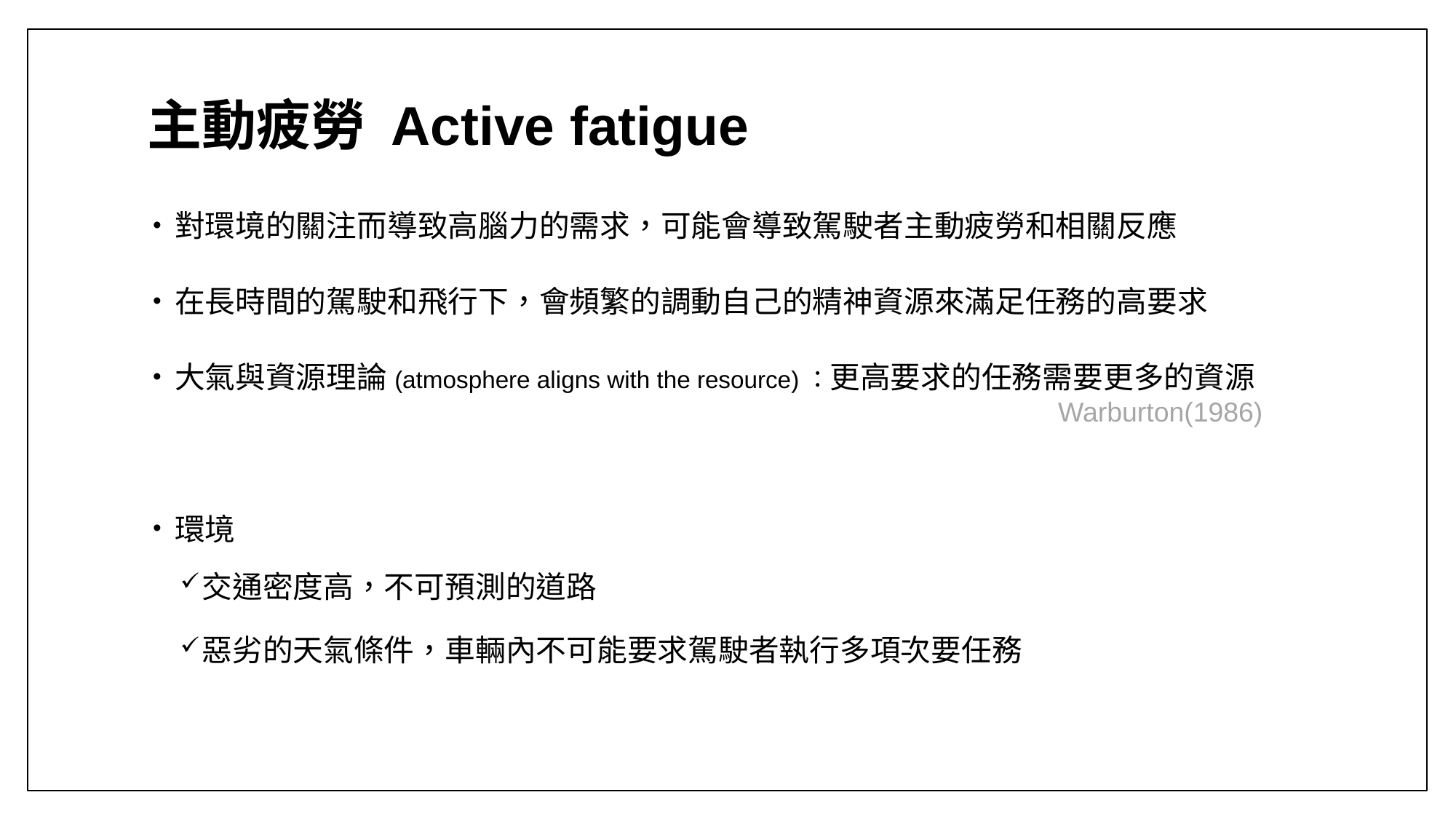

# 主動疲勞 Active fatigue
對環境的關注而導致高腦力的需求，可能會導致駕駛者主動疲勞和相關反應
在長時間的駕駛和飛行下，會頻繁的調動自己的精神資源來滿足任務的高要求
大氣與資源理論(atmosphere aligns with the resource)：更高要求的任務需要更多的資源

環境
交通密度高，不可預測的道路
惡劣的天氣條件，車輛內不可能要求駕駛者執行多項次要任務
Warburton(1986)